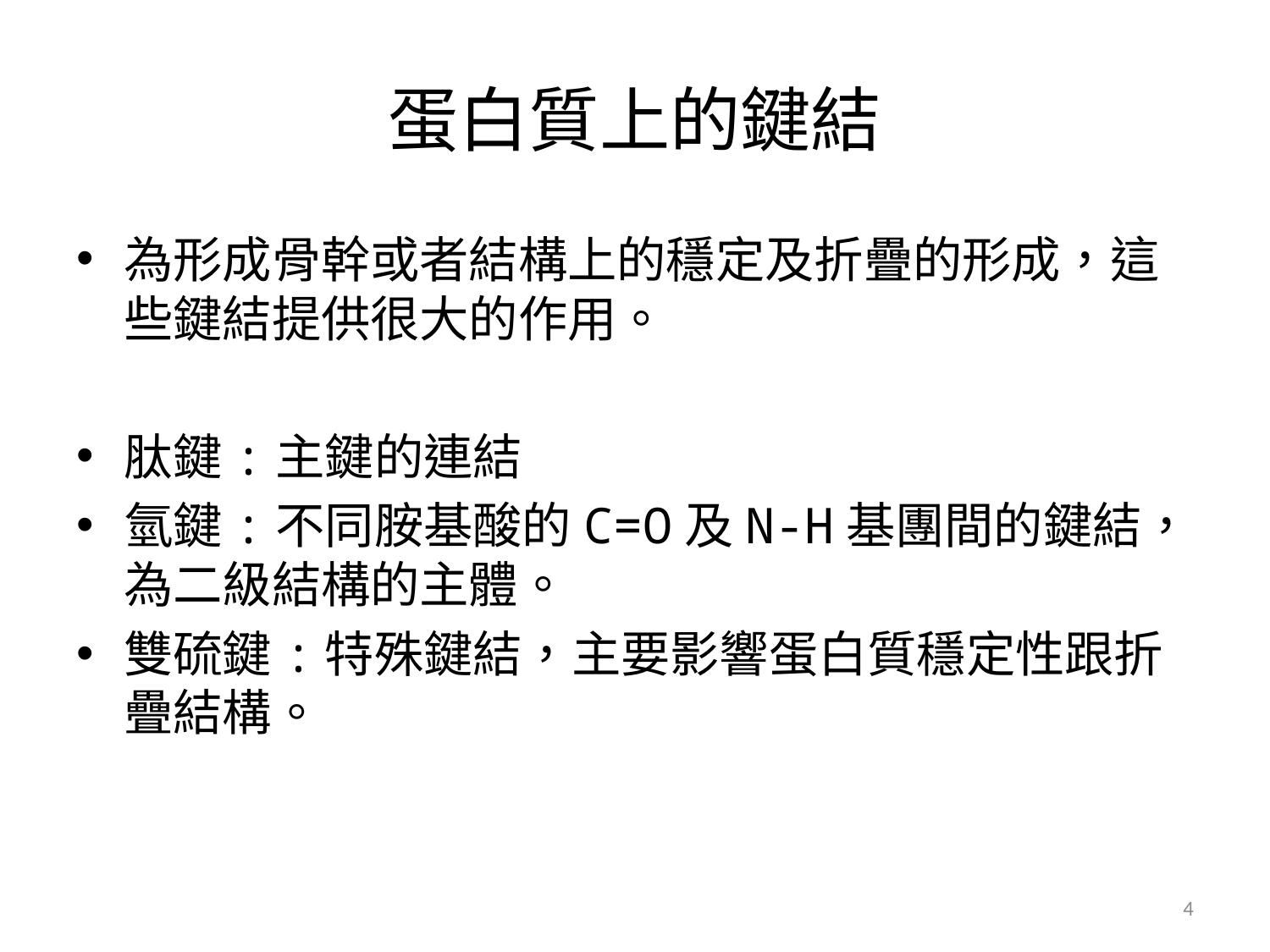

# 蛋白質上的鍵結
為形成骨幹或者結構上的穩定及折疊的形成，這些鍵結提供很大的作用。

肽鍵:主鍵的連結
氫鍵:不同胺基酸的C=O及N-H基團間的鍵結，為二級結構的主體。
雙硫鍵:特殊鍵結，主要影響蛋白質穩定性跟折疊結構。

4